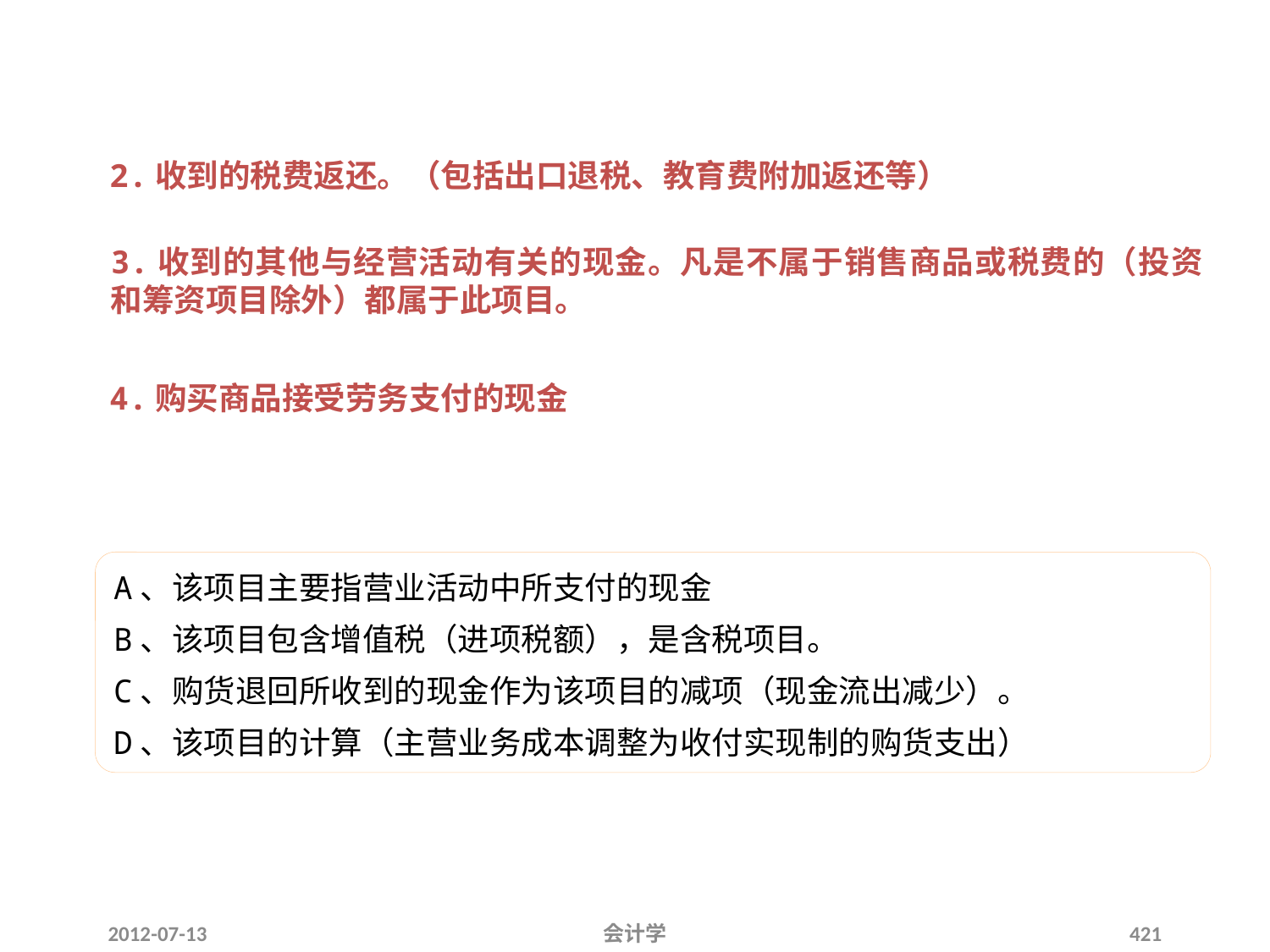

2.收到的税费返还。（包括出口退税、教育费附加返还等）
3.收到的其他与经营活动有关的现金。凡是不属于销售商品或税费的（投资和筹资项目除外）都属于此项目。
4.购买商品接受劳务支付的现金
A、该项目主要指营业活动中所支付的现金
B、该项目包含增值税（进项税额），是含税项目。
C、购货退回所收到的现金作为该项目的减项（现金流出减少）。
D、该项目的计算（主营业务成本调整为收付实现制的购货支出）
2012-07-13
会计学
421